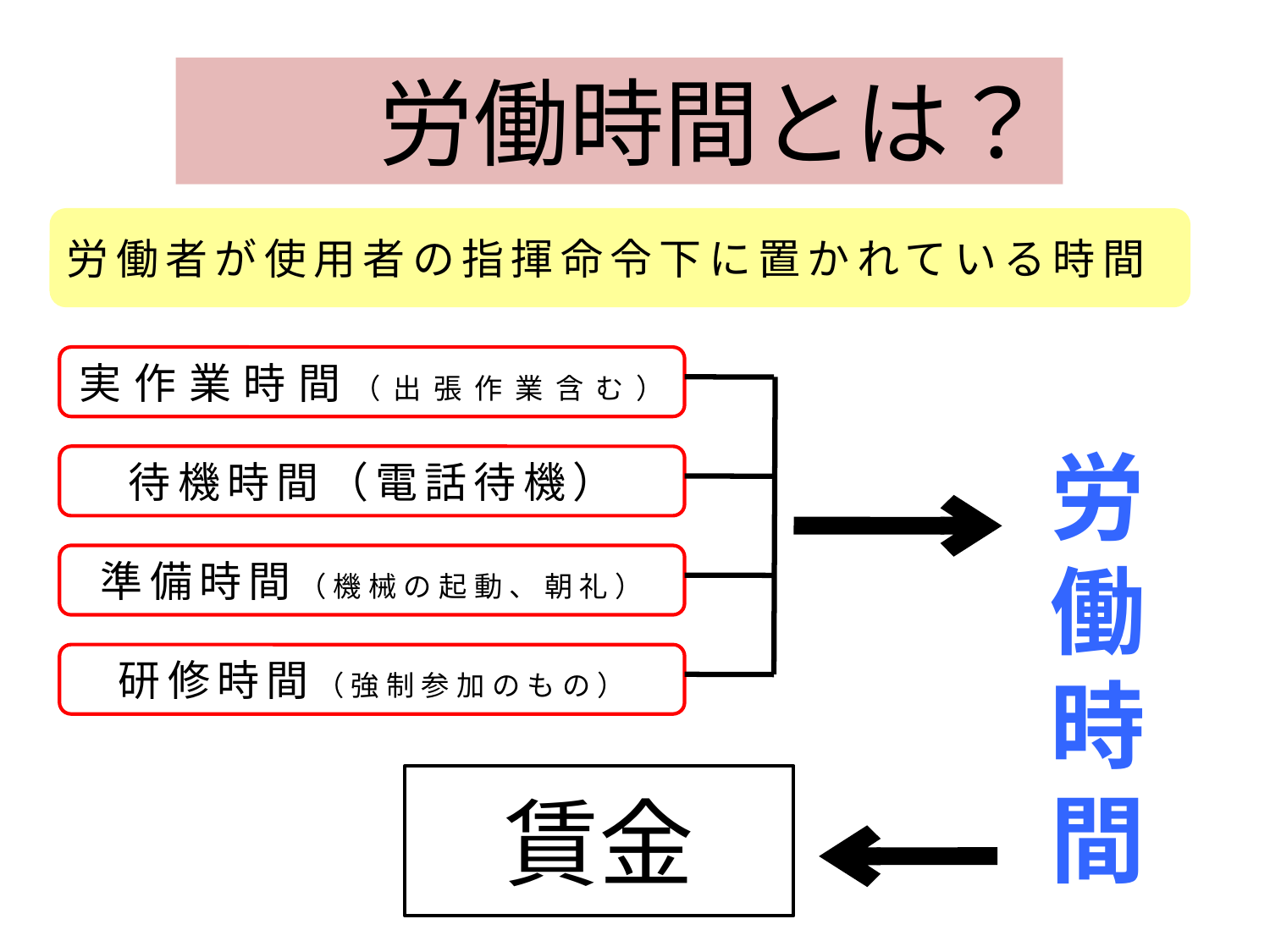

労働時間とは？
労働者が使用者の指揮命令下に置かれている時間
実作業時間（出張作業含む）
労働時間
待機時間（電話待機）
準備時間（機械の起動、朝礼）
研修時間（強制参加のもの）
賃金